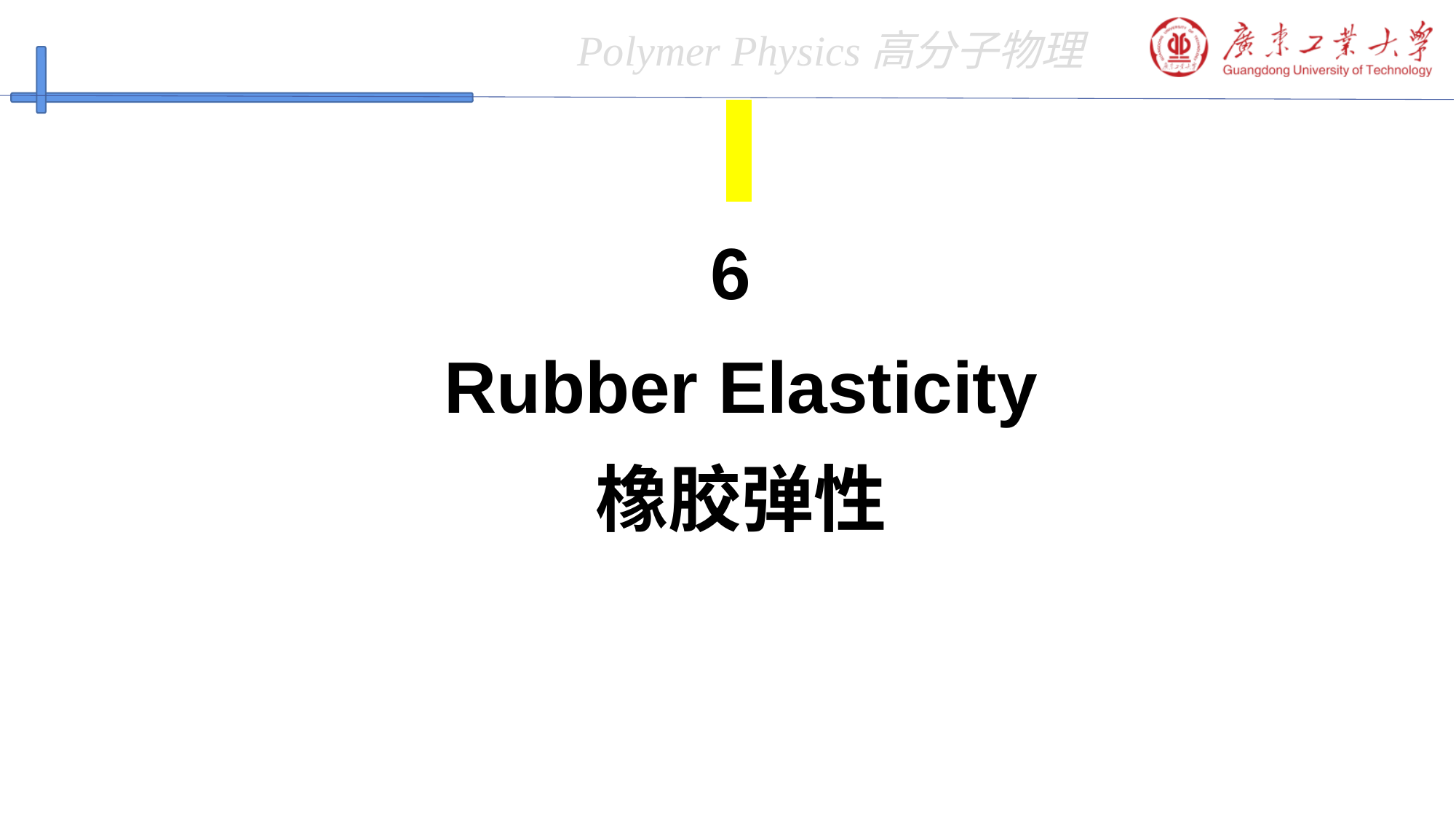

Polymer Physics高分子物理
# 6 Rubber Elasticity 橡胶弹性